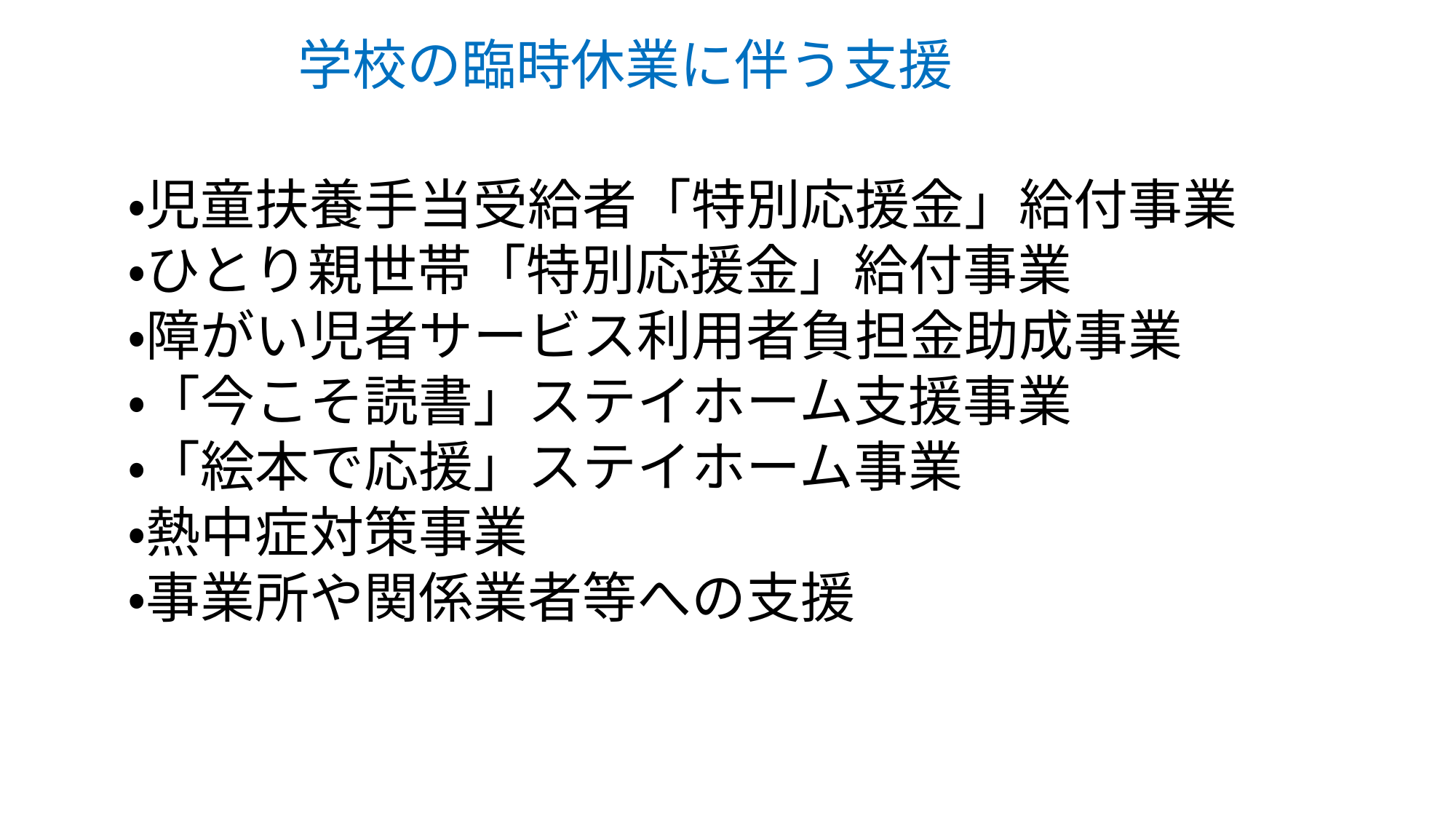

学校の臨時休業に伴う支援
・児童扶養手当受給者「特別応援金」給付事業
・ひとり親世帯「特別応援金」給付事業
・障がい児者サービス利用者負担金助成事業
・「今こそ読書」ステイホーム支援事業
・「絵本で応援」ステイホーム事業
・熱中症対策事業
・事業所や関係業者等への支援